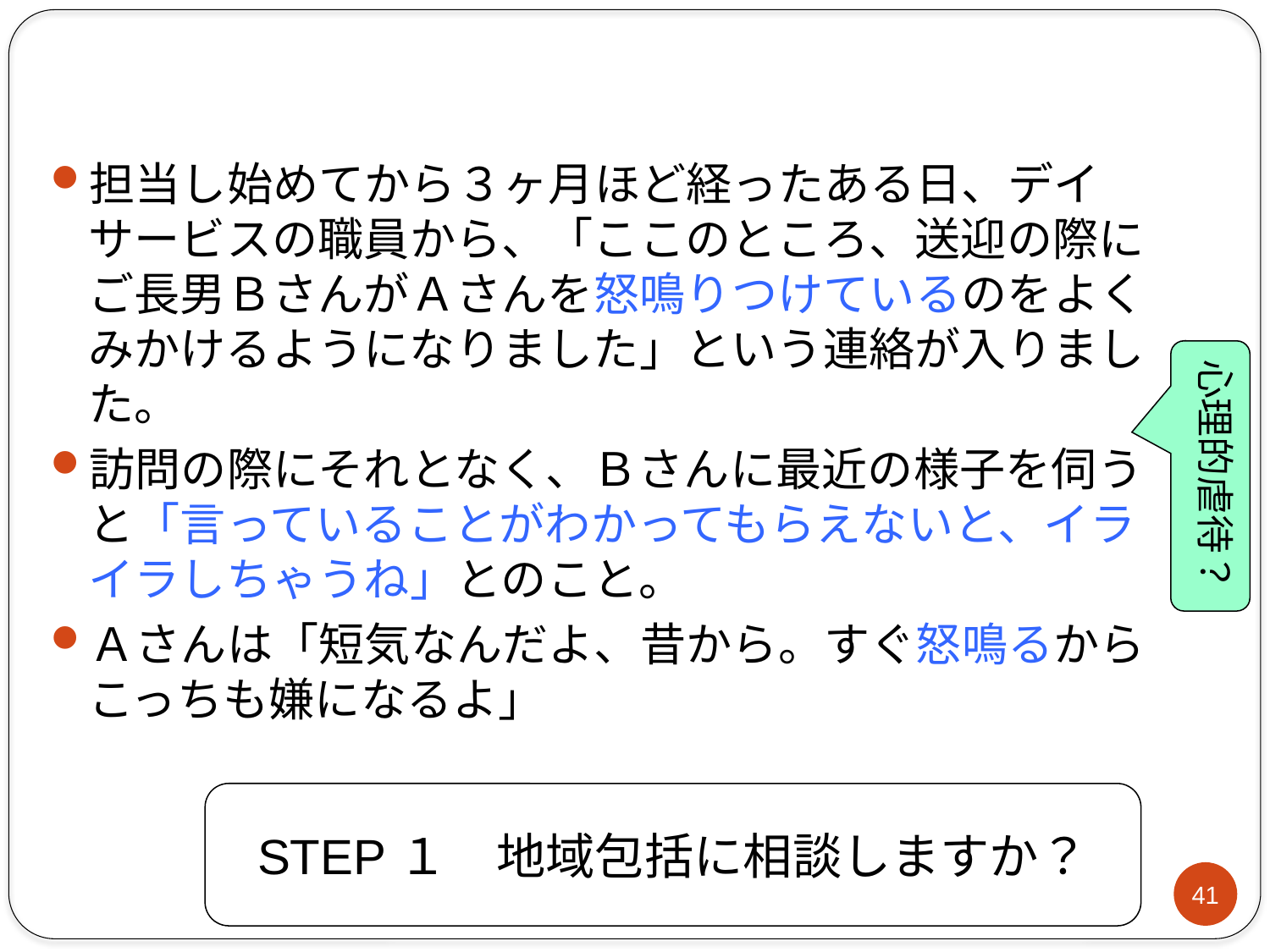

担当し始めてから３ヶ月ほど経ったある日、デイサービスの職員から、「ここのところ、送迎の際にご長男ＢさんがＡさんを怒鳴りつけているのをよくみかけるようになりました」という連絡が入りました。
訪問の際にそれとなく、Ｂさんに最近の様子を伺うと「言っていることがわかってもらえないと、イライラしちゃうね」とのこと。
Ａさんは「短気なんだよ、昔から。すぐ怒鳴るからこっちも嫌になるよ」
心理的虐待？
STEP１　地域包括に相談しますか？
41